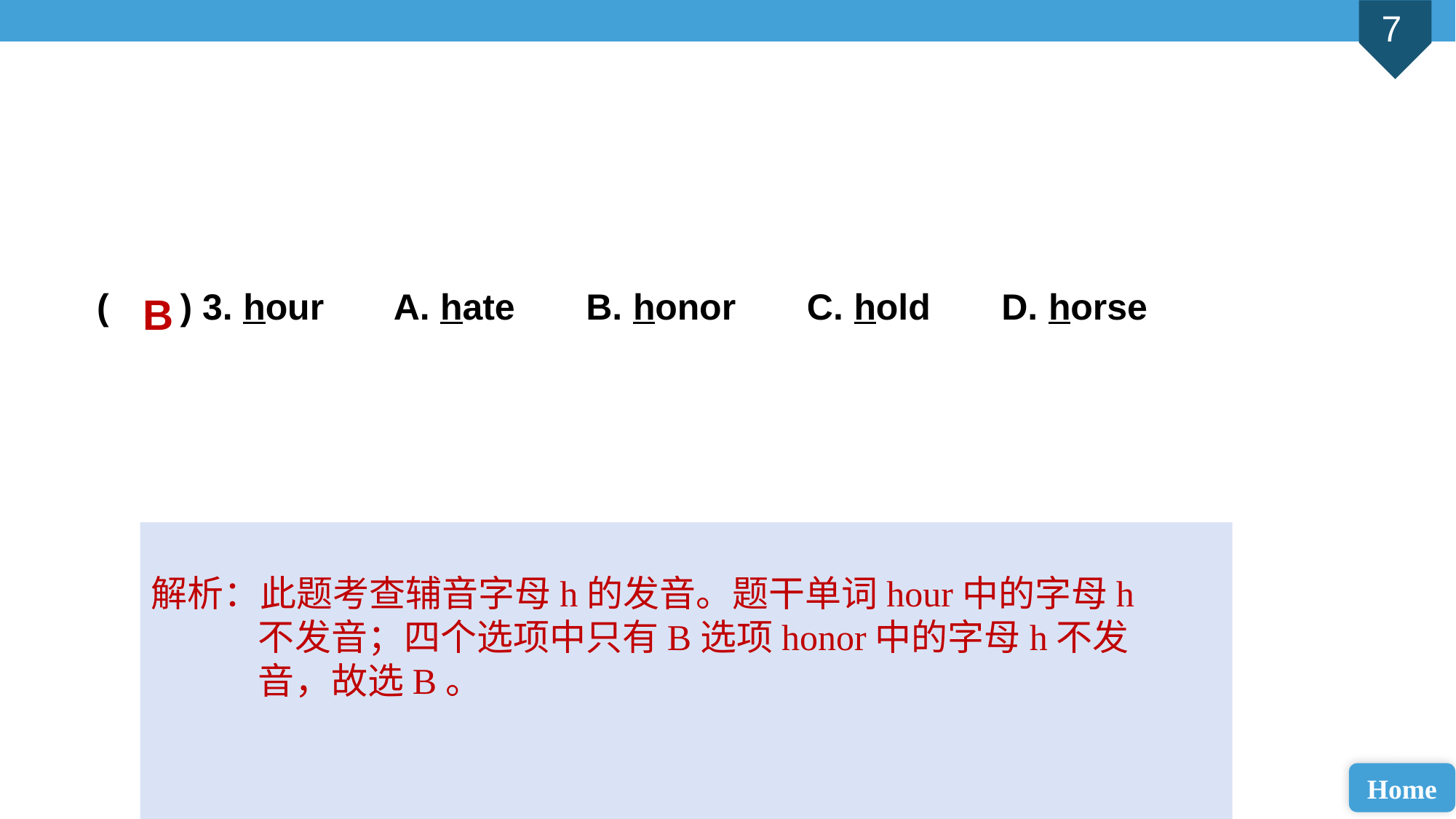

(       ) 3. hour       A. hate       B. honor       C. hold       D. horse
B

解析：此题考查辅音字母h的发音。题干单词hour中的字母h不发音；四个选项中只有B选项honor中的字母h不发音，故选B。